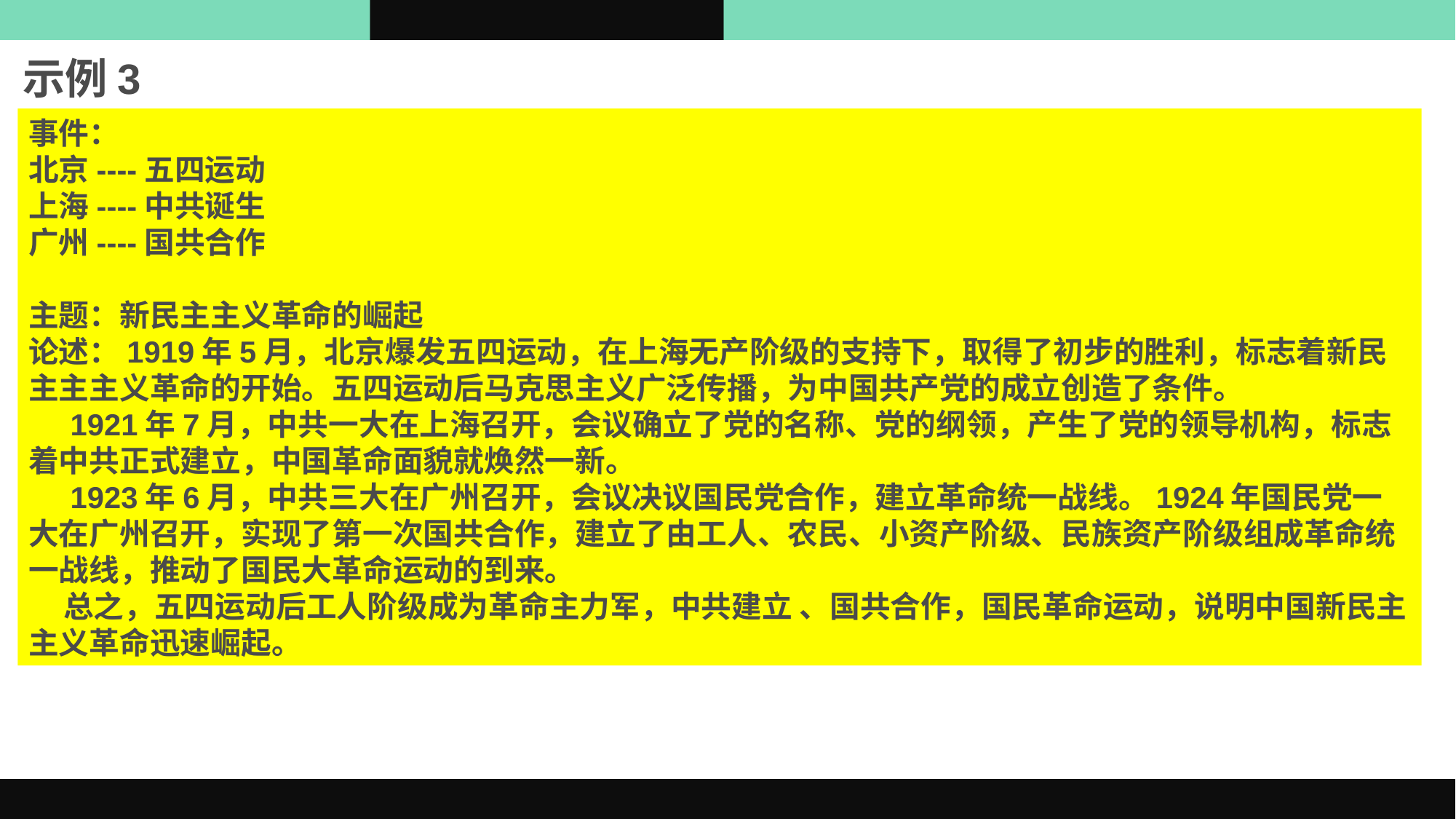

示例3
事件：
北京----五四运动
上海----中共诞生
广州----国共合作

主题：新民主主义革命的崛起
论述：1919年5月，北京爆发五四运动，在上海无产阶级的支持下，取得了初步的胜利，标志着新民主主主义革命的开始。五四运动后马克思主义广泛传播，为中国共产党的成立创造了条件。
     1921年7月，中共一大在上海召开，会议确立了党的名称、党的纲领，产生了党的领导机构，标志着中共正式建立，中国革命面貌就焕然一新。
     1923年6月，中共三大在广州召开，会议决议国民党合作，建立革命统一战线。1924年国民党一大在广州召开，实现了第一次国共合作，建立了由工人、农民、小资产阶级、民族资产阶级组成革命统一战线，推动了国民大革命运动的到来。
    总之，五四运动后工人阶级成为革命主力军，中共建立 、国共合作，国民革命运动，说明中国新民主主义革命迅速崛起。